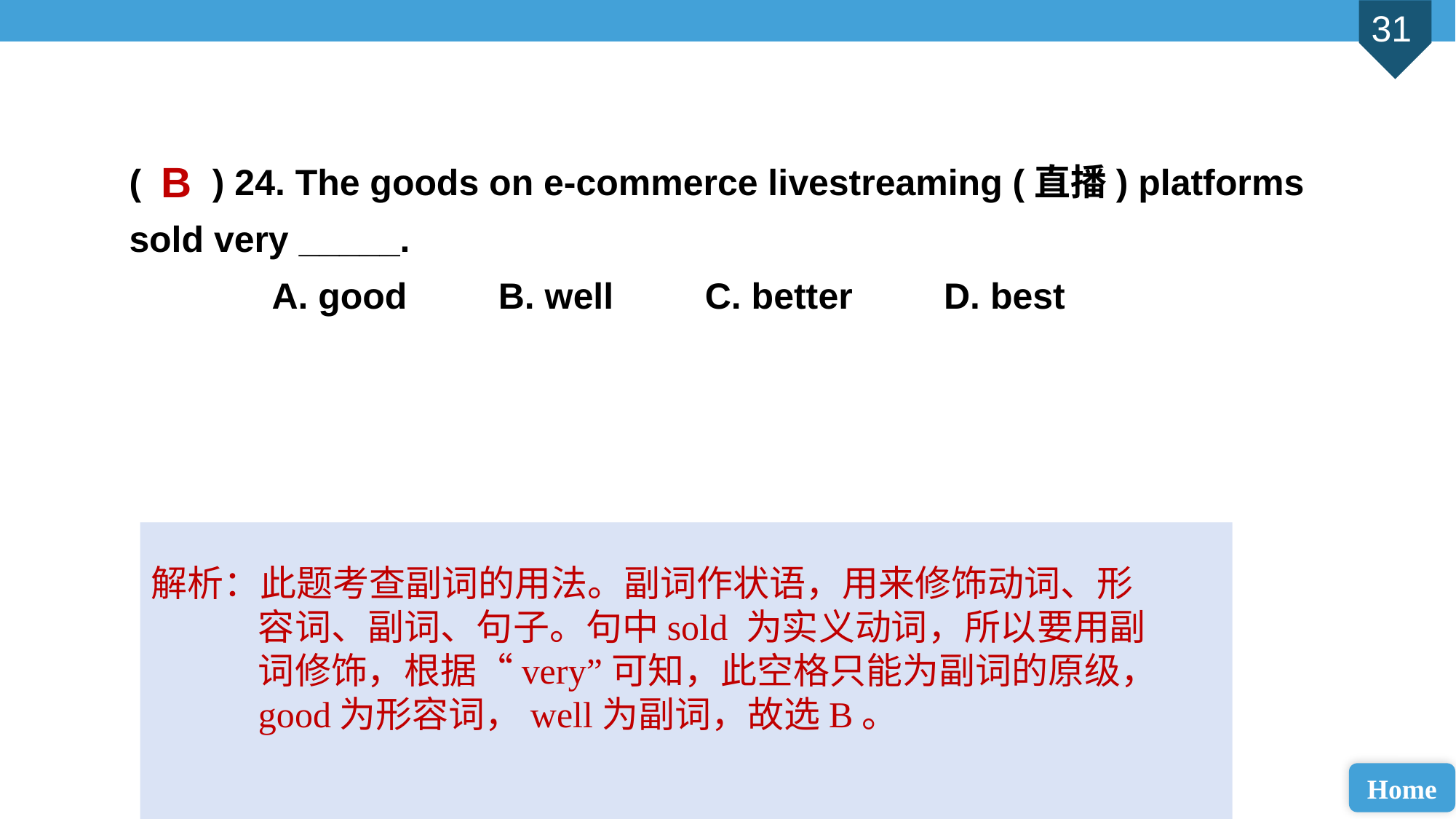

(       ) 24. The goods on e-commerce livestreaming (直播) platforms 	      sold very _____.
              A. good         B. well         C. better         D. best
B

解析：此题考查副词的用法。副词作状语，用来修饰动词、形容词、副词、句子。句中sold 为实义动词，所以要用副词修饰，根据“very”可知，此空格只能为副词的原级，good为形容词，well为副词，故选B。